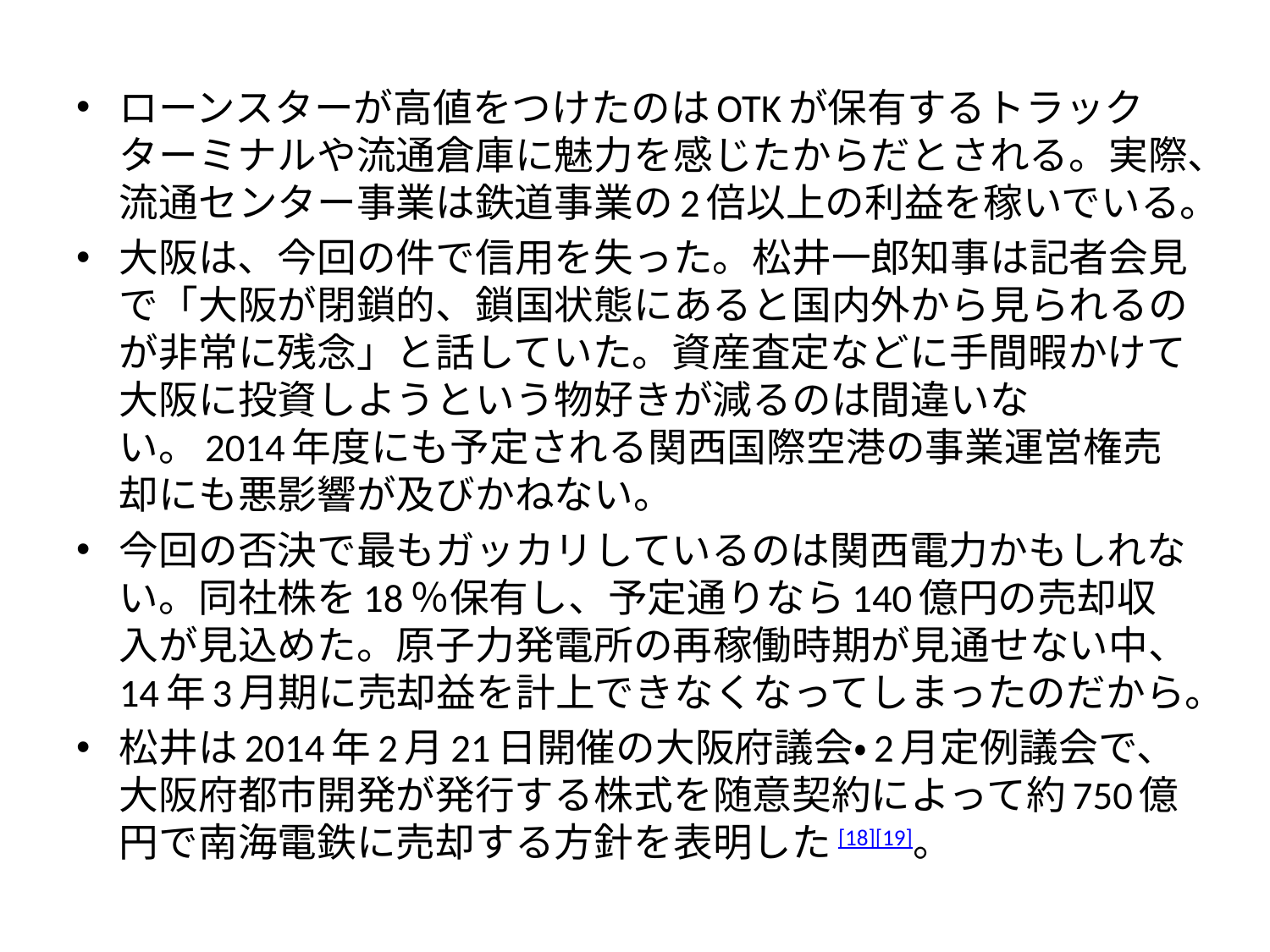

ローンスターが高値をつけたのはOTKが保有するトラックターミナルや流通倉庫に魅力を感じたからだとされる。実際、流通センター事業は鉄道事業の2倍以上の利益を稼いでいる。
大阪は、今回の件で信用を失った。松井一郎知事は記者会見で「大阪が閉鎖的、鎖国状態にあると国内外から見られるのが非常に残念」と話していた。資産査定などに手間暇かけて大阪に投資しようという物好きが減るのは間違いない。2014年度にも予定される関西国際空港の事業運営権売却にも悪影響が及びかねない。
今回の否決で最もガッカリしているのは関西電力かもしれない。同社株を18％保有し、予定通りなら140億円の売却収入が見込めた。原子力発電所の再稼働時期が見通せない中、14年3月期に売却益を計上できなくなってしまったのだから。
松井は2014年2月21日開催の大阪府議会・2月定例議会で、大阪府都市開発が発行する株式を随意契約によって約750億円で南海電鉄に売却する方針を表明した[18][19]。